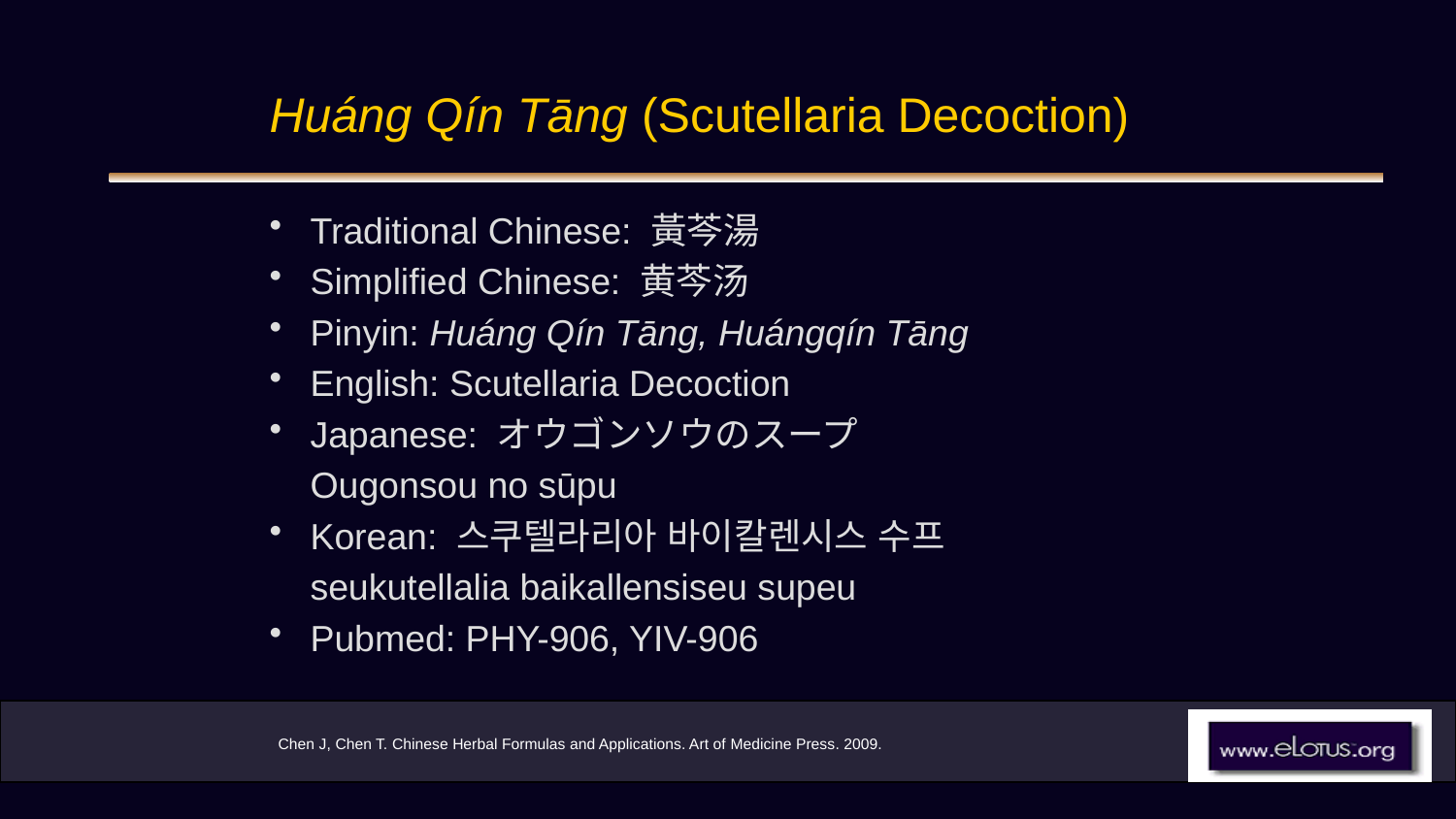

# Huáng Qín Tāng (Scutellaria Decoction)
Traditional Chinese: 黃芩湯
Simplified Chinese: 黄芩汤
Pinyin: Huáng Qín Tāng, Huángqín Tāng
English: Scutellaria Decoction
Japanese: オウゴンソウのスープ
	Ougonsou no sūpu
Korean: 스쿠텔라리아 바이칼렌시스 수프
	seukutellalia baikallensiseu supeu
Pubmed: PHY-906, YIV-906

Chen J, Chen T. Chinese Herbal Formulas and Applications. Art of Medicine Press. 2009.